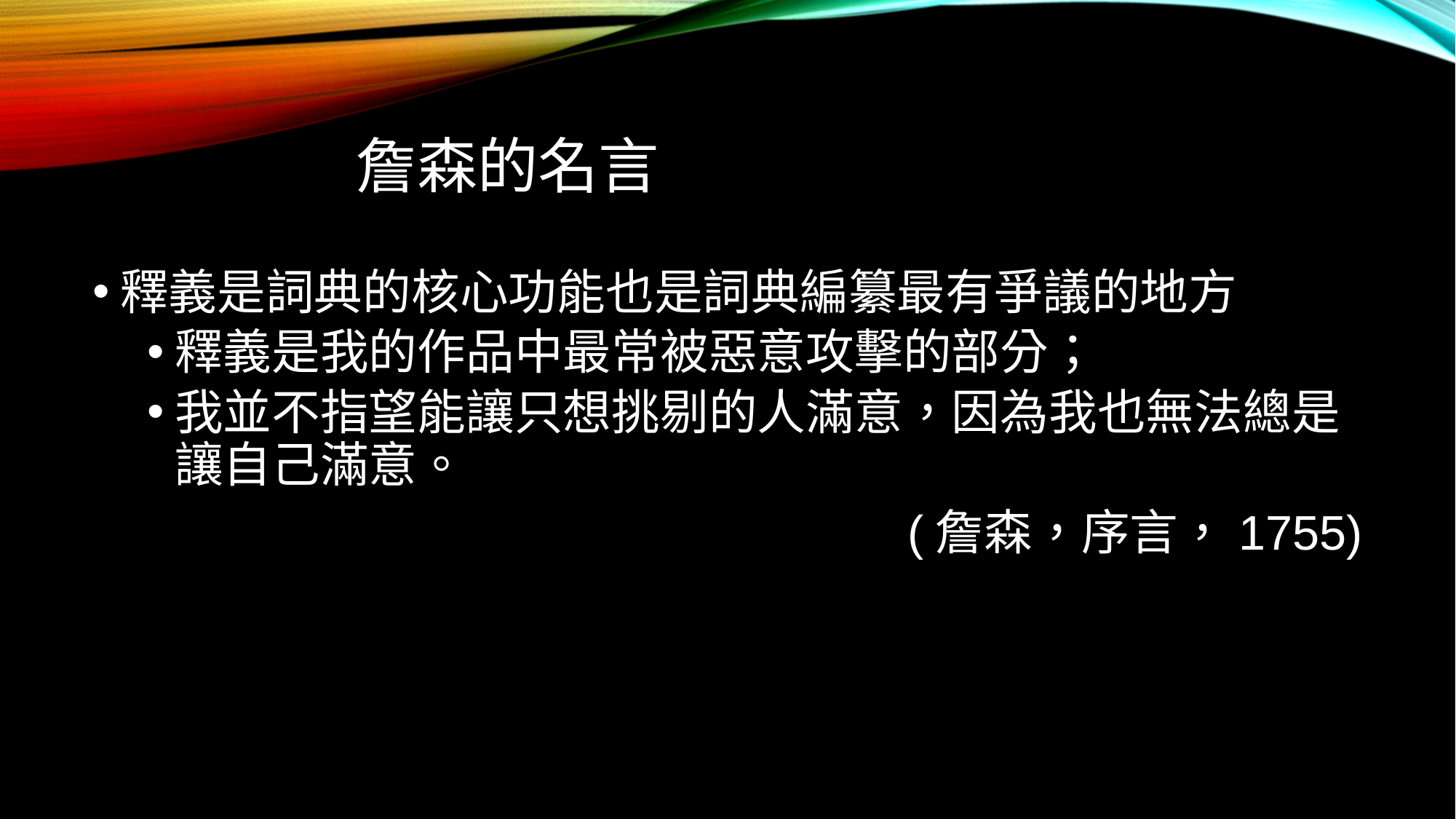

# 詹森的名言
釋義是詞典的核心功能也是詞典編纂最有爭議的地方
釋義是我的作品中最常被惡意攻擊的部分；
我並不指望能讓只想挑剔的人滿意，因為我也無法總是讓自己滿意。
(詹森，序言，1755)